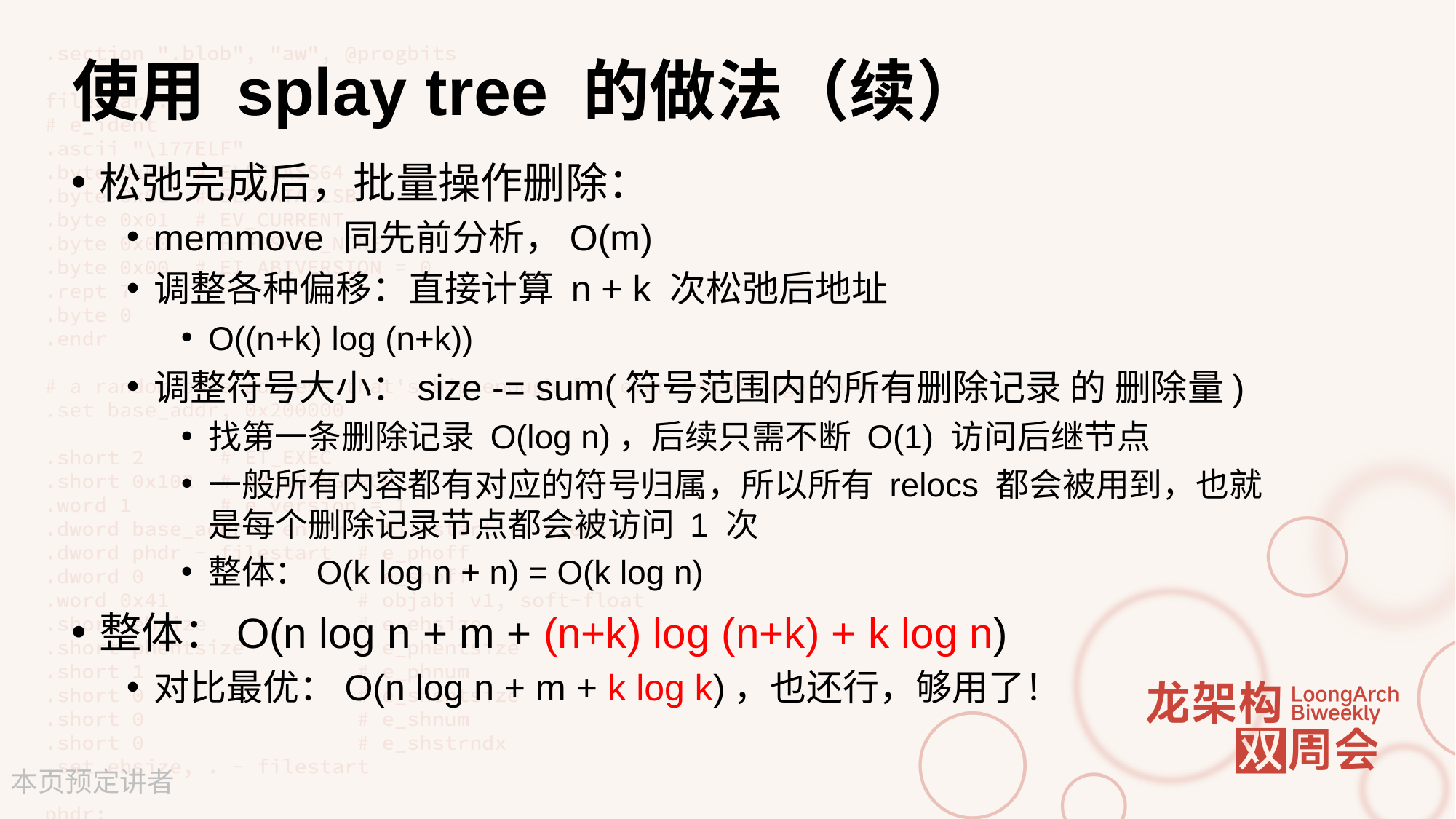

# 使用 splay tree 的做法（续）
松弛完成后，批量操作删除：
memmove 同先前分析，O(m)
调整各种偏移：直接计算 n + k 次松弛后地址
O((n+k) log (n+k))
调整符号大小：size -= sum(符号范围内的所有删除记录 的 删除量)
找第一条删除记录 O(log n)，后续只需不断 O(1) 访问后继节点
一般所有内容都有对应的符号归属，所以所有 relocs 都会被用到，也就是每个删除记录节点都会被访问 1 次
整体：O(k log n + n) = O(k log n)
整体：O(n log n + m + (n+k) log (n+k) + k log n)
对比最优：O(n log n + m + k log k)，也还行，够用了！